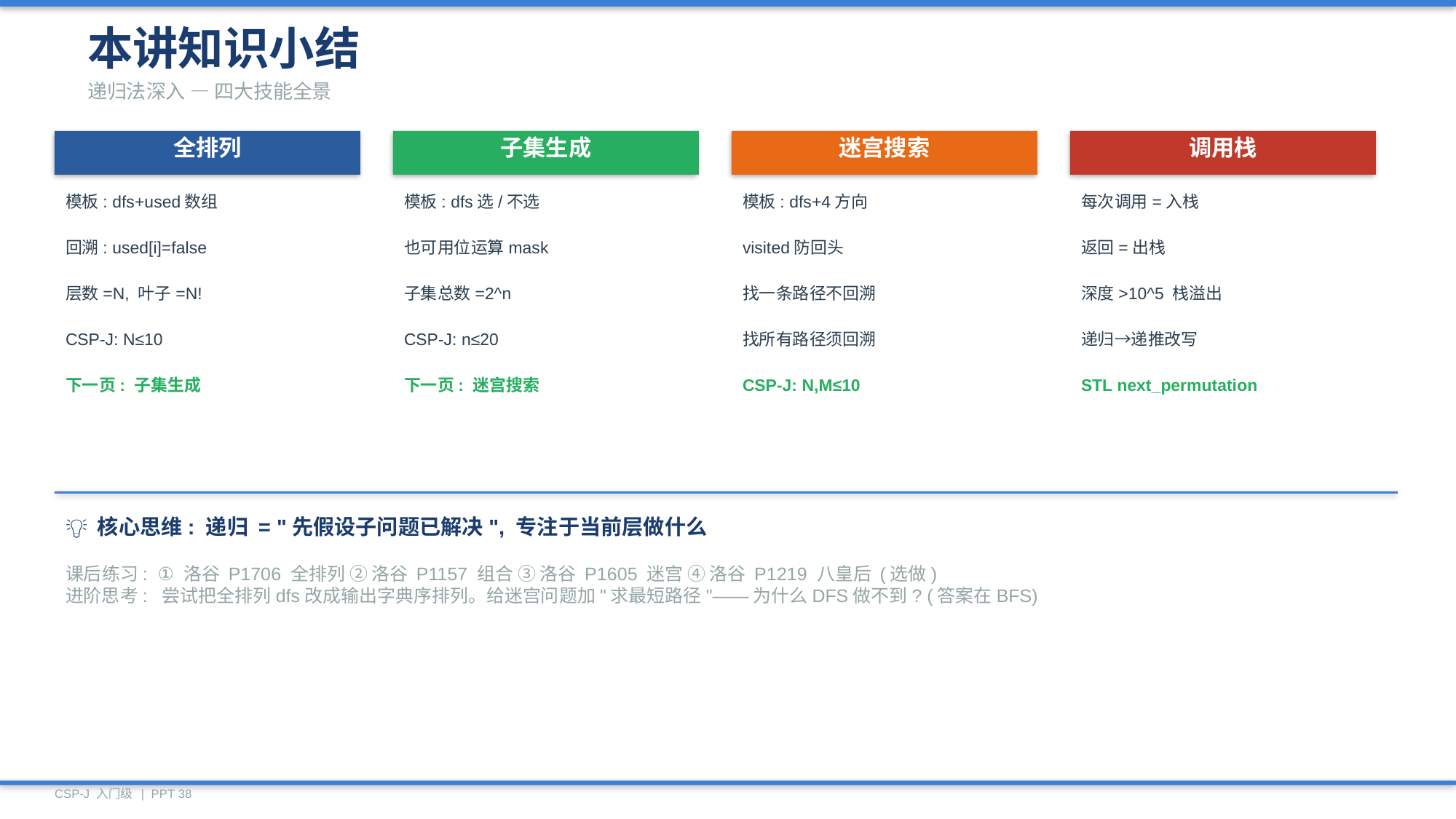

本讲知识小结
递归法深入 — 四大技能全景

全排列
子集生成
迷宫搜索
调用栈
模板: dfs+used数组
模板: dfs选/不选
模板: dfs+4方向
每次调用=入栈
回溯: used[i]=false
也可用位运算mask
visited防回头
返回=出栈
层数=N, 叶子=N!
子集总数=2^n
找一条路径不回溯
深度>10^5 栈溢出
CSP-J: N≤10
CSP-J: n≤20
找所有路径须回溯
递归→递推改写
下一页: 子集生成
下一页: 迷宫搜索
CSP-J: N,M≤10
STL next_permutation

💡 核心思维: 递归 = "先假设子问题已解决", 专注于当前层做什么
课后练习:  ① 洛谷 P1706 全排列 ② 洛谷 P1157 组合 ③ 洛谷 P1605 迷宫 ④ 洛谷 P1219 八皇后 (选做)
进阶思考:  尝试把全排列dfs改成输出字典序排列。给迷宫问题加"求最短路径"——为什么DFS做不到? (答案在BFS)

CSP-J 入门级  |  PPT 38